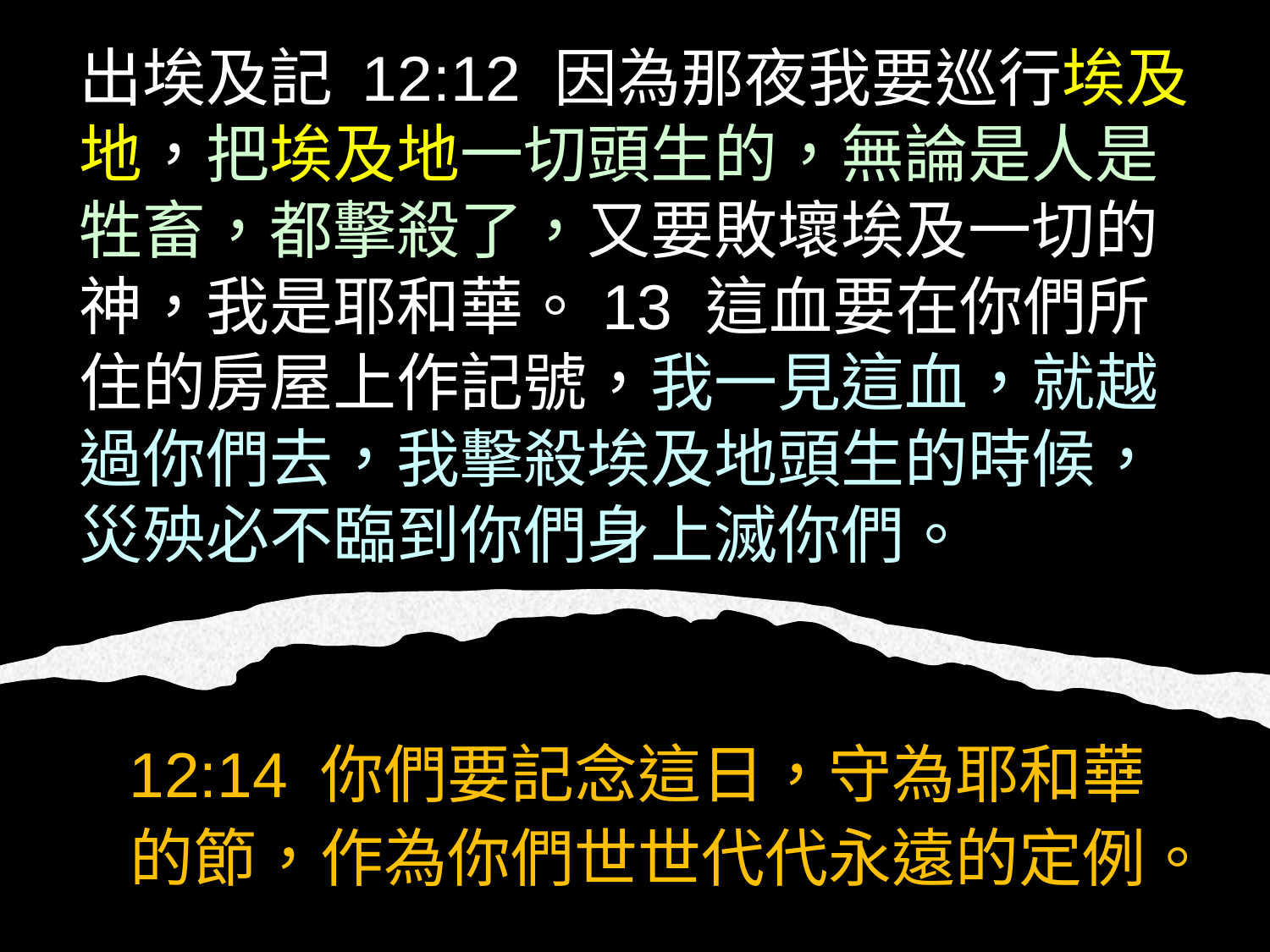

# 出埃及記 12:12 因為那夜我要巡行埃及地，把埃及地一切頭生的，無論是人是牲畜，都擊殺了，又要敗壞埃及一切的神，我是耶和華。13 這血要在你們所住的房屋上作記號，我一見這血，就越過你們去，我擊殺埃及地頭生的時候，災殃必不臨到你們身上滅你們。

12:14 你們要記念這日，守為耶和華的節，作為你們世世代代永遠的定例。